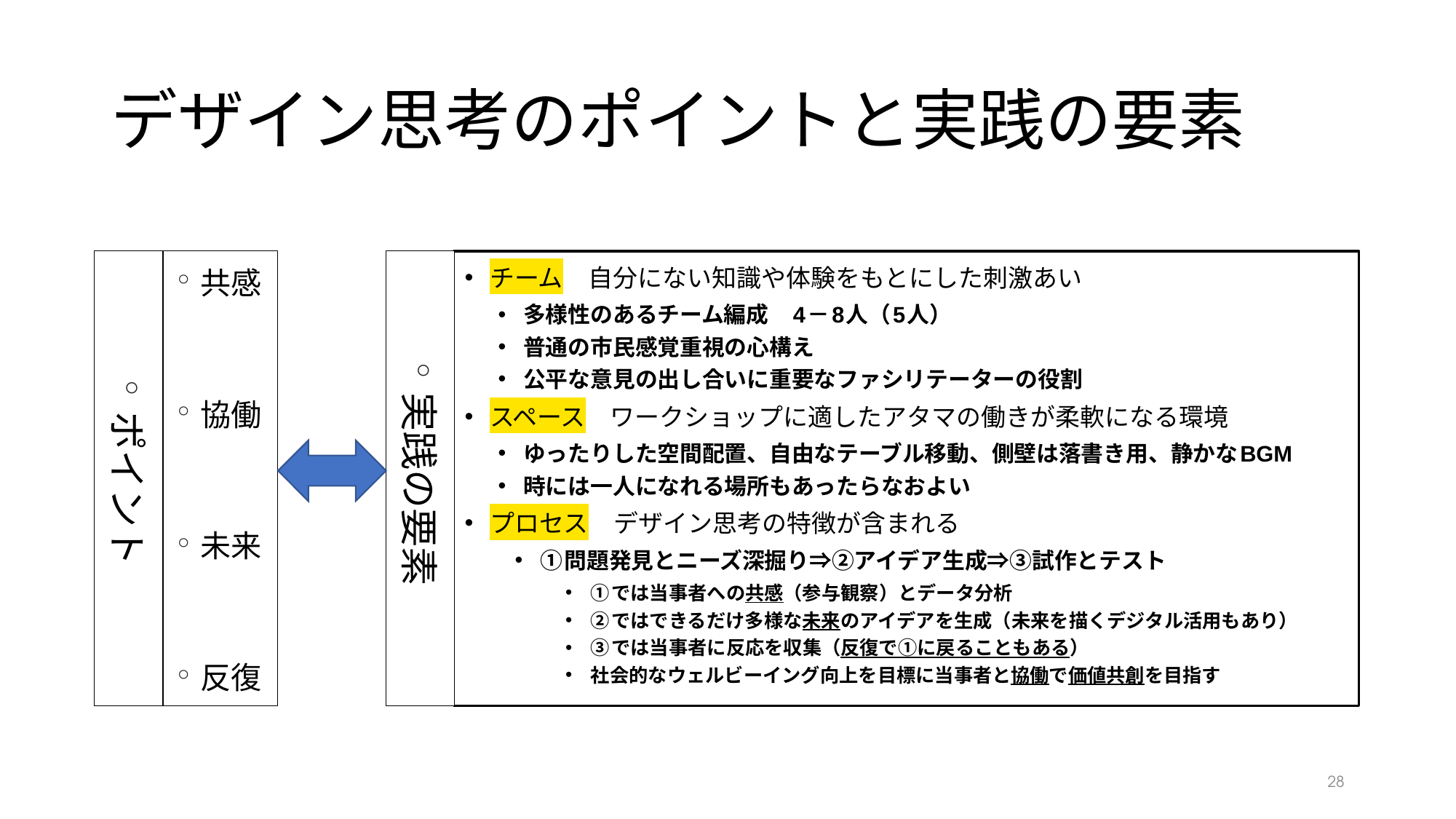

# デザイン思考のポイントと実践の要素
ポイント
共感

協働

未来

反復
実践の要素
チーム　自分にない知識や体験をもとにした刺激あい
多様性のあるチーム編成　4－8人（5人）
普通の市民感覚重視の心構え
公平な意見の出し合いに重要なファシリテーターの役割
スペース　ワークショップに適したアタマの働きが柔軟になる環境
ゆったりした空間配置、自由なテーブル移動、側壁は落書き用、静かなBGM
時には一人になれる場所もあったらなおよい
プロセス　デザイン思考の特徴が含まれる
①問題発見とニーズ深掘り⇒②アイデア生成⇒③試作とテスト
①では当事者への共感（参与観察）とデータ分析
②ではできるだけ多様な未来のアイデアを生成（未来を描くデジタル活用もあり）
③では当事者に反応を収集（反復で①に戻ることもある）
社会的なウェルビーイング向上を目標に当事者と協働で価値共創を目指す

28